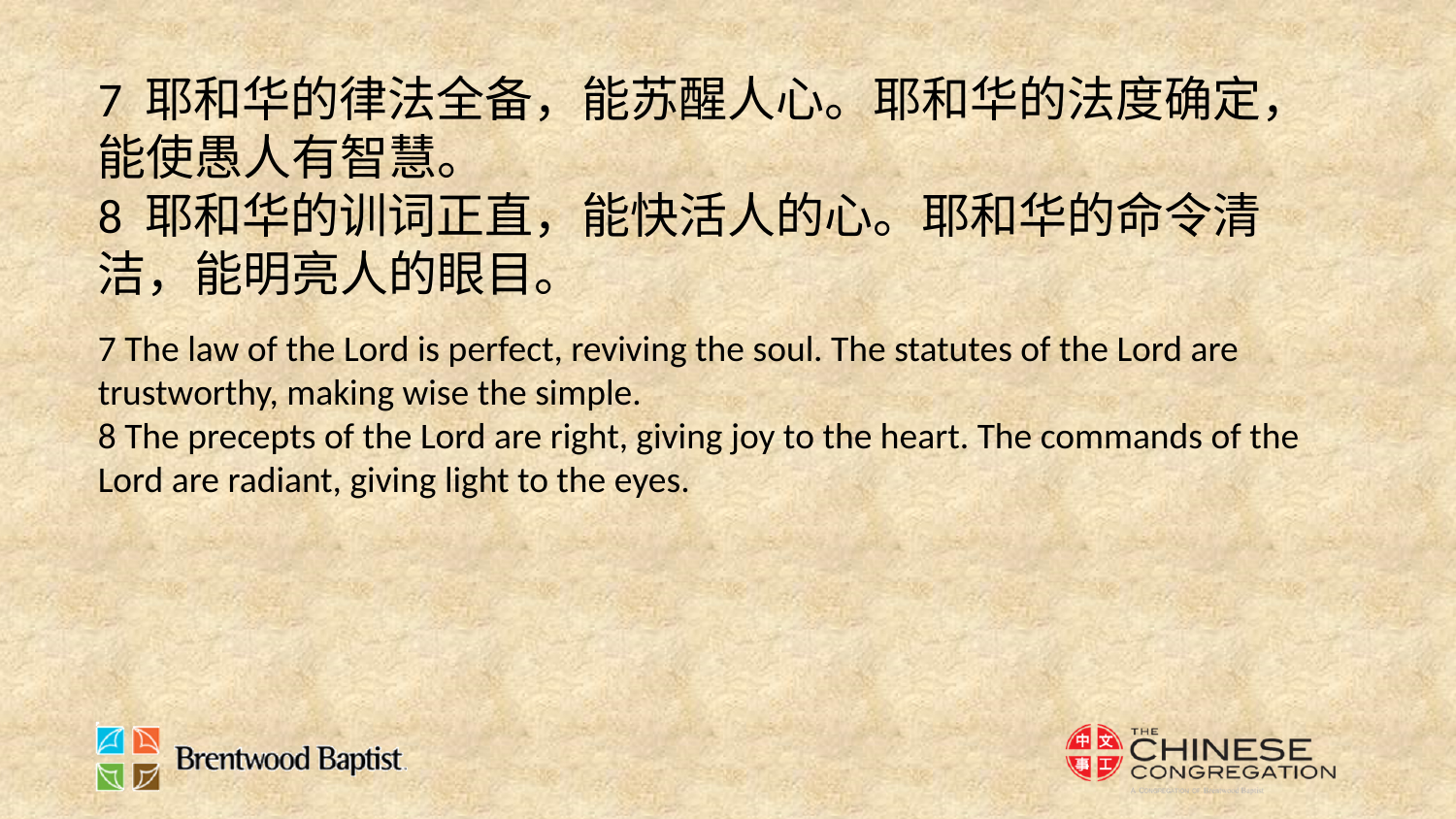

7 耶和华的律法全备，能苏醒人心。耶和华的法度确定，能使愚人有智慧。
8 耶和华的训词正直，能快活人的心。耶和华的命令清洁，能明亮人的眼目。

7 The law of the Lord is perfect, reviving the soul. The statutes of the Lord are trustworthy, making wise the simple.
8 The precepts of the Lord are right, giving joy to the heart. The commands of the Lord are radiant, giving light to the eyes.